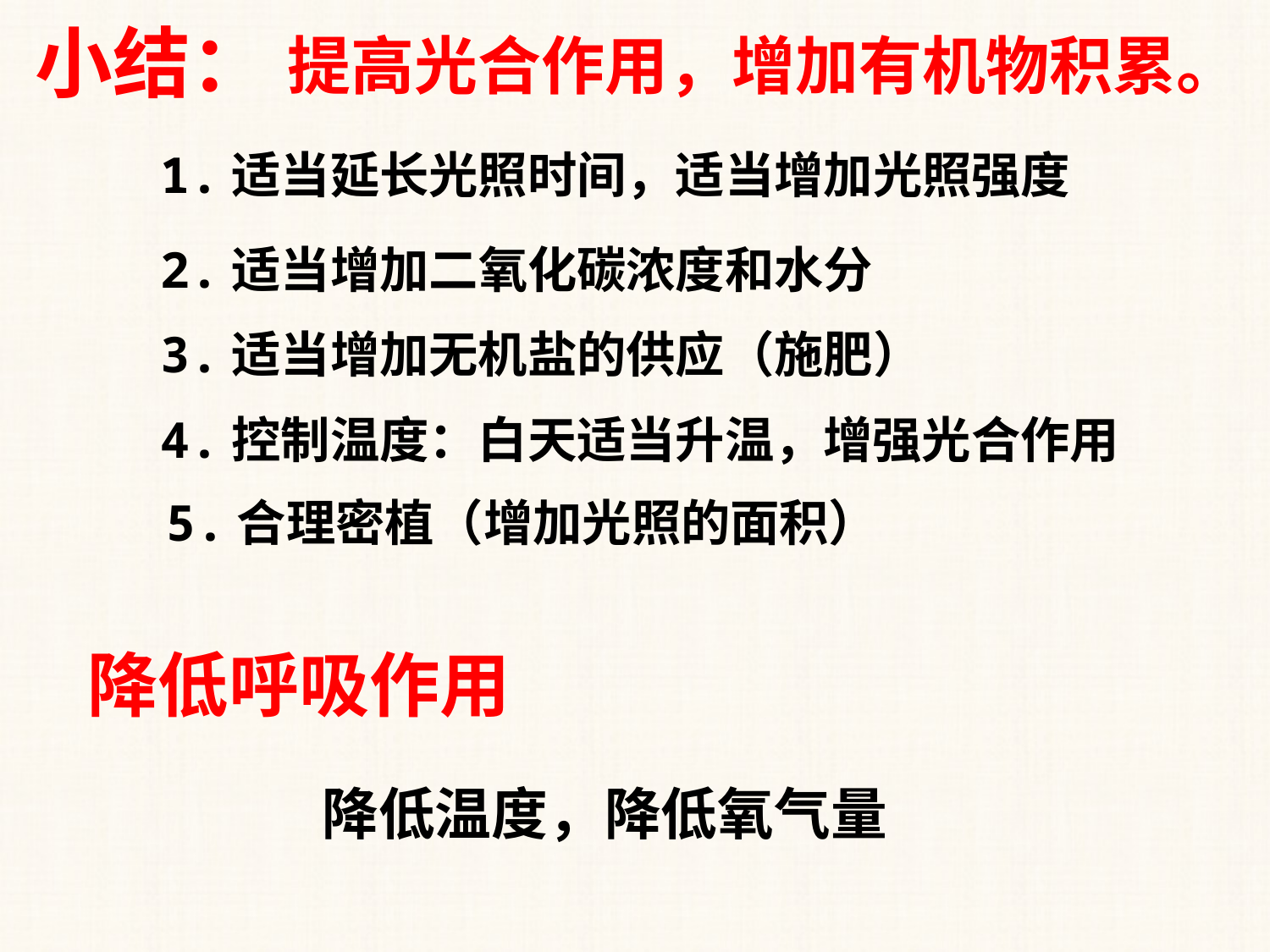

小结：
提高光合作用，增加有机物积累。
1.适当延长光照时间，适当增加光照强度
2.适当增加二氧化碳浓度和水分
3.适当增加无机盐的供应（施肥）
4.控制温度：白天适当升温，增强光合作用
5.合理密植（增加光照的面积）
降低呼吸作用
降低温度，降低氧气量